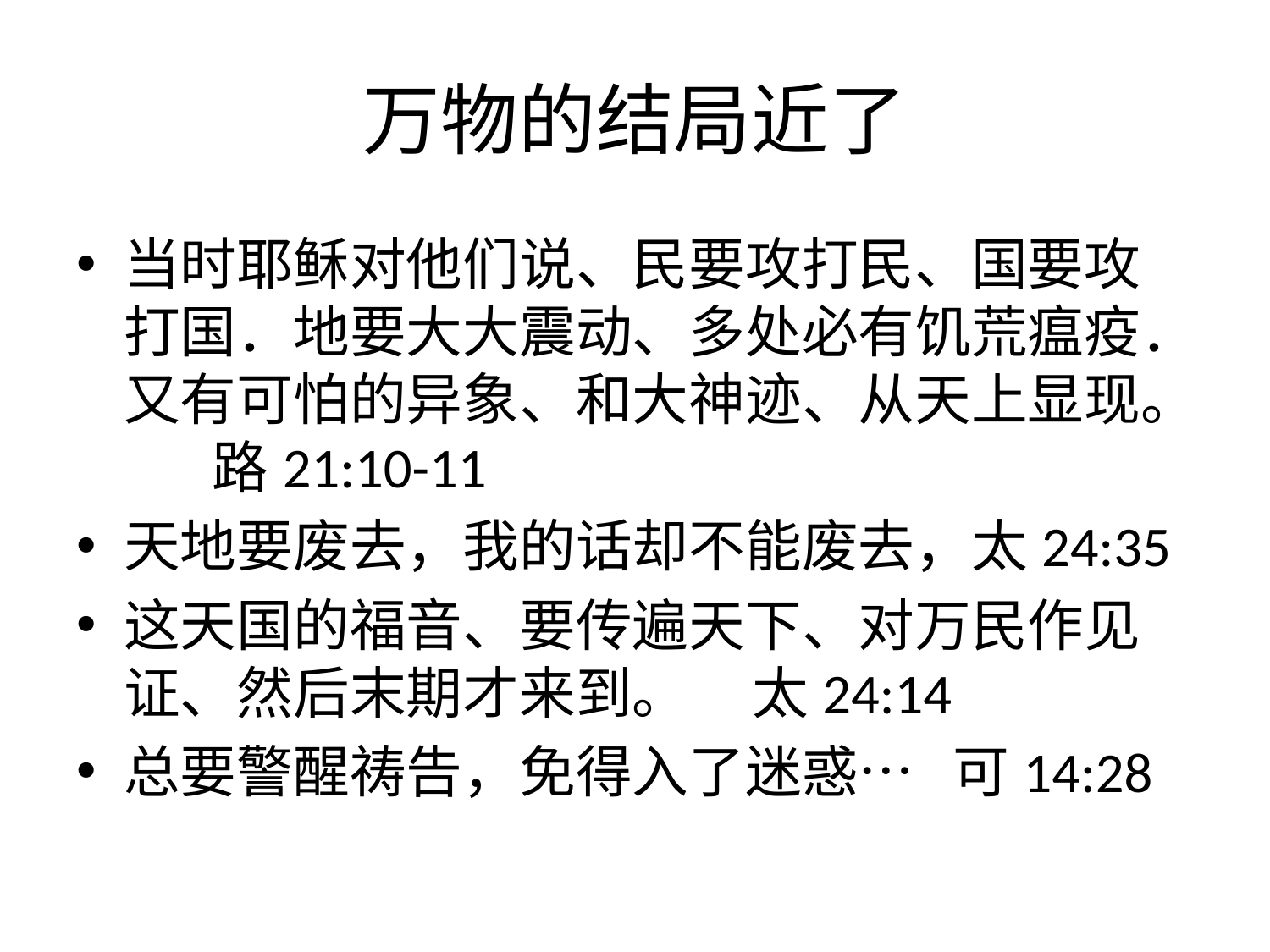

# 万物的结局近了
当时耶稣对他们说、民要攻打民、国要攻打国．地要大大震动、多处必有饥荒瘟疫．又有可怕的异象、和大神迹、从天上显现。       路21:10-11
天地要废去，我的话却不能废去，太24:35
这天国的福音、要传遍天下、对万民作见证、然后末期才来到。     太24:14
总要警醒祷告，免得入了迷惑…   可14:28